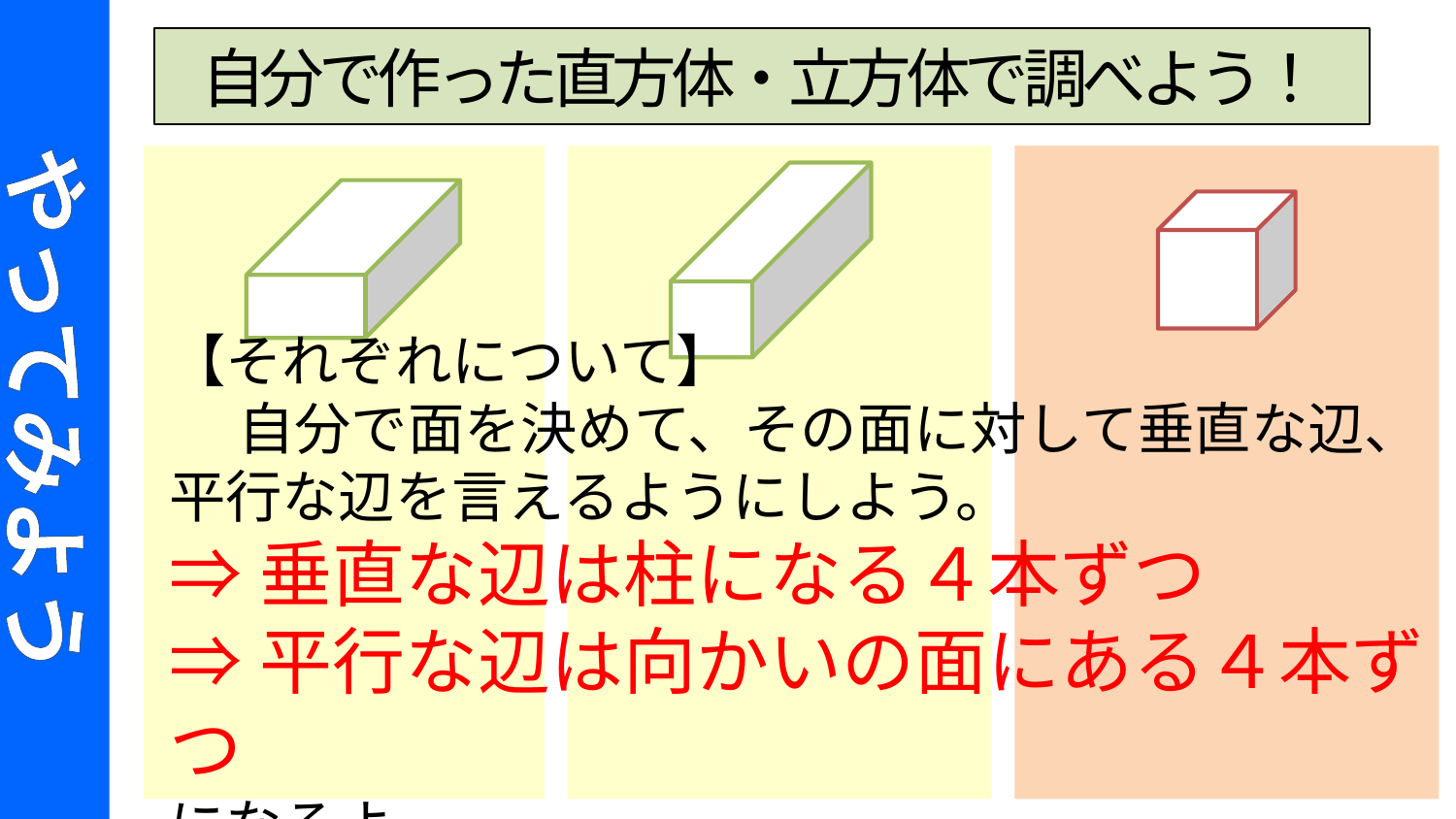

やってみよう
自分で作った直方体・立方体で調べよう！

【それぞれについて】
　 自分で面を決めて、その面に対して垂直な辺、平行な辺を言えるようにしよう。
⇒垂直な辺は柱になる４本ずつ
⇒平行な辺は向かいの面にある４本ずつ
になるよ。